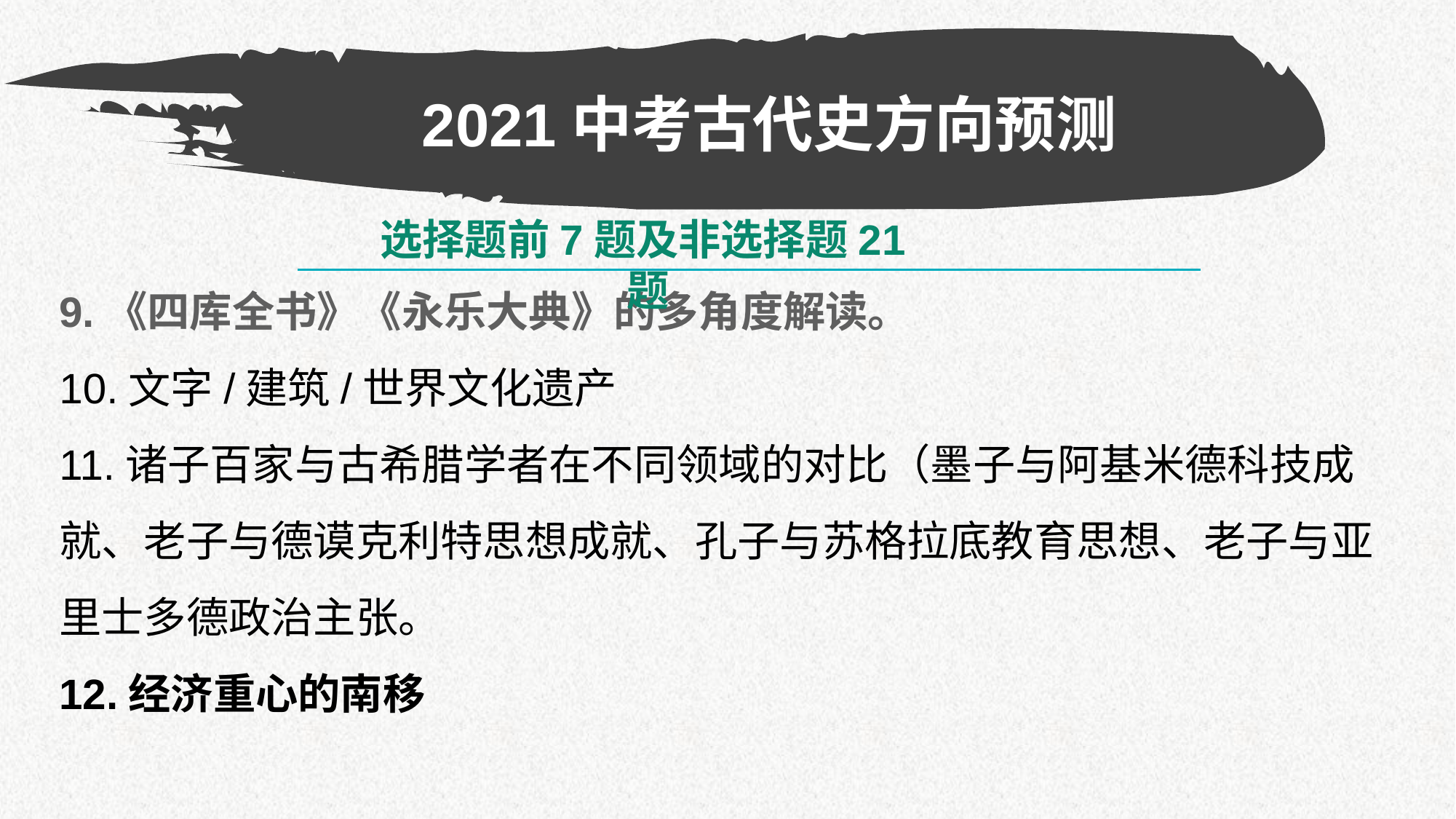

2021中考古代史方向预测

9.《四库全书》《永乐大典》的多角度解读。
10.文字/建筑/世界文化遗产
11.诸子百家与古希腊学者在不同领域的对比（墨子与阿基米德科技成就、老子与德谟克利特思想成就、孔子与苏格拉底教育思想、老子与亚里士多德政治主张。
12.经济重心的南移
选择题前7题及非选择题21题